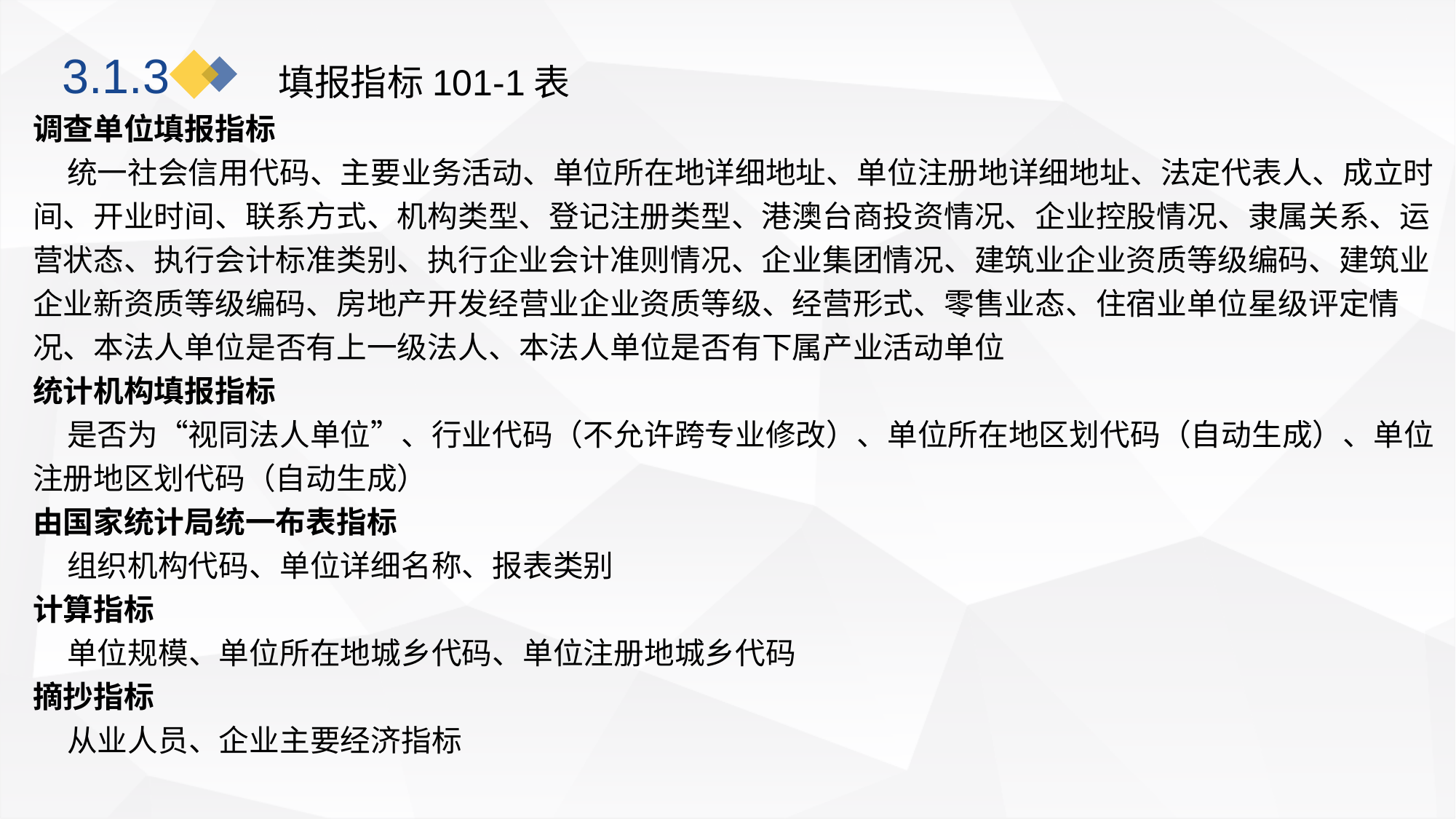

填报指标101-1表
3.1.3

调查单位填报指标
    统一社会信用代码、主要业务活动、单位所在地详细地址、单位注册地详细地址、法定代表人、成立时间、开业时间、联系方式、机构类型、登记注册类型、港澳台商投资情况、企业控股情况、隶属关系、运营状态、执行会计标准类别、执行企业会计准则情况、企业集团情况、建筑业企业资质等级编码、建筑业企业新资质等级编码、房地产开发经营业企业资质等级、经营形式、零售业态、住宿业单位星级评定情况、本法人单位是否有上一级法人、本法人单位是否有下属产业活动单位
统计机构填报指标
    是否为“视同法人单位”、行业代码（不允许跨专业修改）、单位所在地区划代码（自动生成）、单位注册地区划代码（自动生成）
由国家统计局统一布表指标
    组织机构代码、单位详细名称、报表类别
计算指标
    单位规模、单位所在地城乡代码、单位注册地城乡代码
摘抄指标
    从业人员、企业主要经济指标